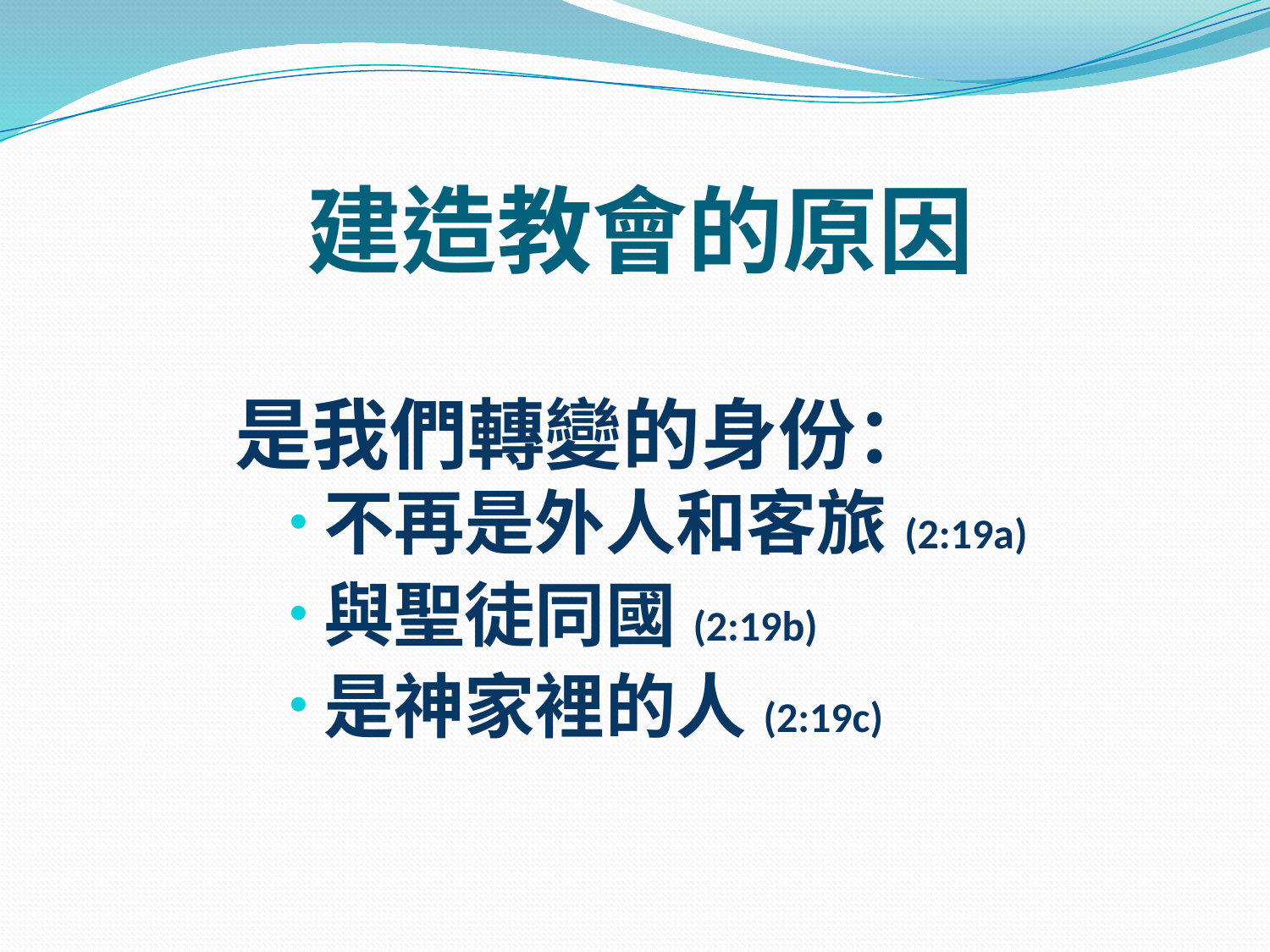

# 建造教會的原因
是我們轉變的身份：
不再是外人和客旅(2:19a)
與聖徒同國(2:19b)
是神家裡的人(2:19c)